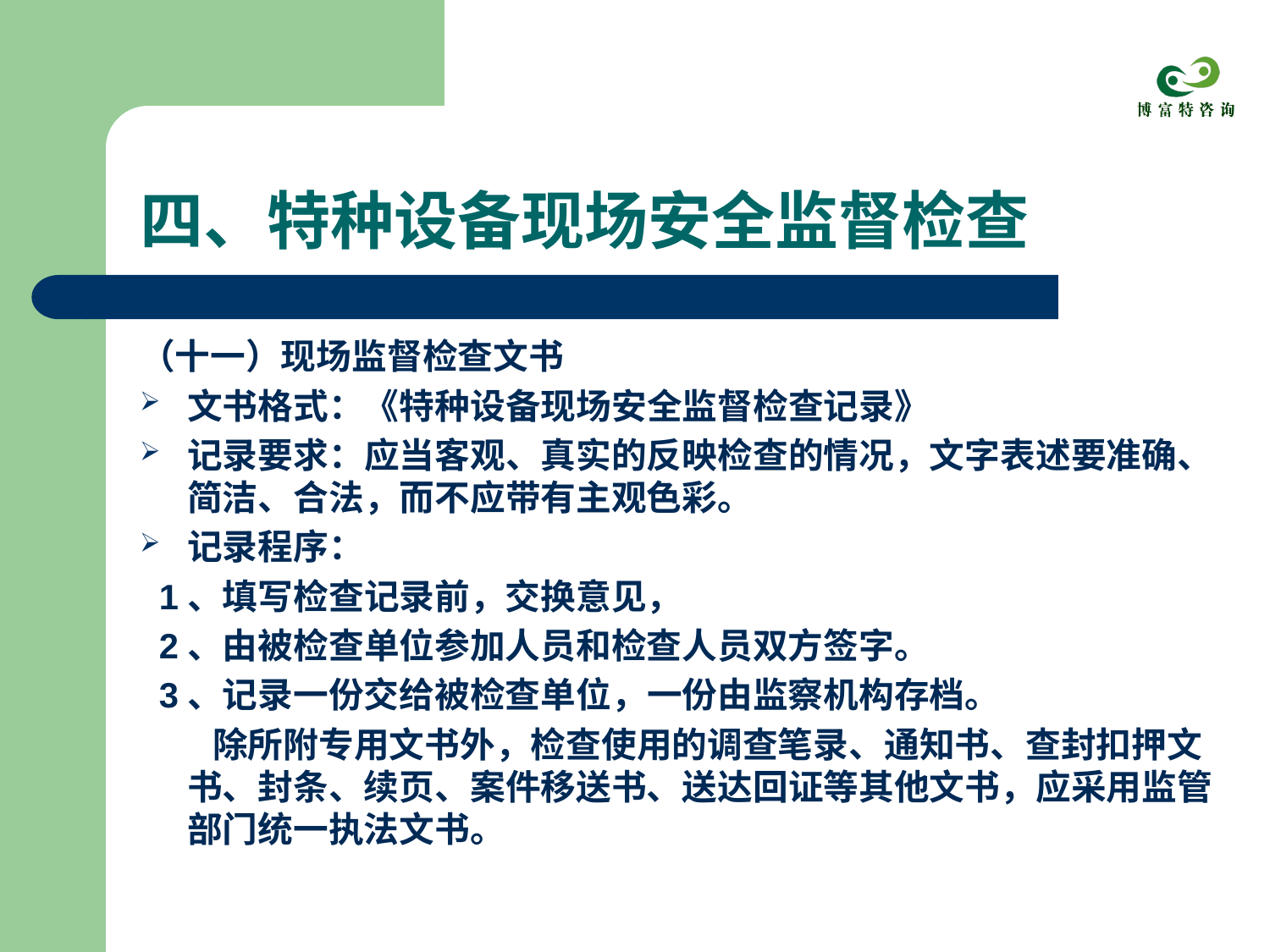

# 四、特种设备现场安全监督检查
（十一）现场监督检查文书
文书格式：《特种设备现场安全监督检查记录》
记录要求：应当客观、真实的反映检查的情况，文字表述要准确、简洁、合法，而不应带有主观色彩。
记录程序：
  1、填写检查记录前，交换意见，
  2、由被检查单位参加人员和检查人员双方签字。
  3、记录一份交给被检查单位，一份由监察机构存档。
        除所附专用文书外，检查使用的调查笔录、通知书、查封扣押文书、封条、续页、案件移送书、送达回证等其他文书，应采用监管部门统一执法文书。